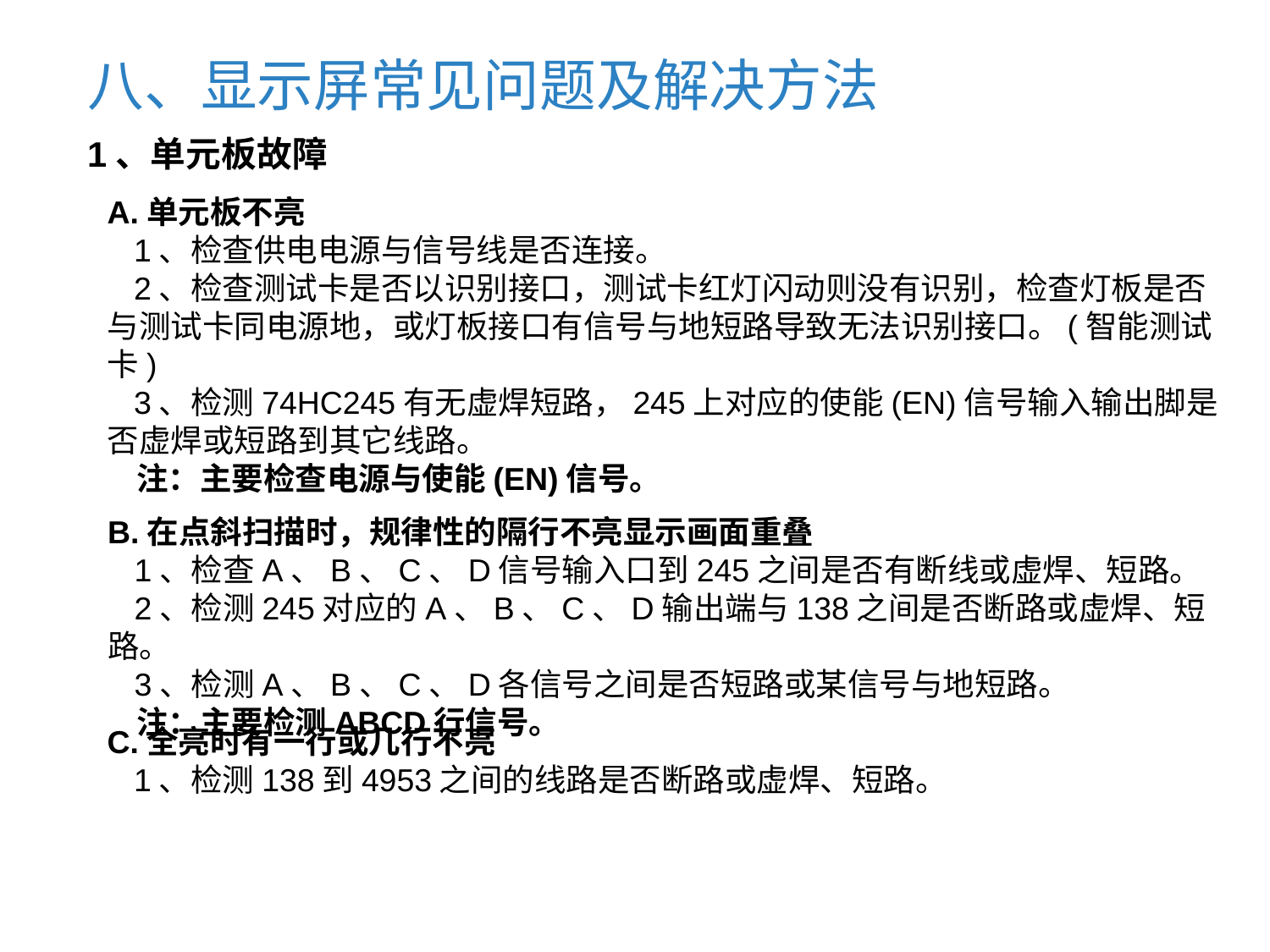

# 八、显示屏常见问题及解决方法
1、单元板故障
A.单元板不亮
   1、检查供电电源与信号线是否连接。
   2、检查测试卡是否以识别接口，测试卡红灯闪动则没有识别，检查灯板是否与测试卡同电源地，或灯板接口有信号与地短路导致无法识别接口。(智能测试卡)
   3、检测74HC245有无虚焊短路，245上对应的使能(EN)信号输入输出脚是否虚焊或短路到其它线路。
   注：主要检查电源与使能(EN)信号。
B.在点斜扫描时，规律性的隔行不亮显示画面重叠
   1、检查A、B、C、D信号输入口到245之间是否有断线或虚焊、短路。
   2、检测245对应的A、B、C、D输出端与138之间是否断路或虚焊、短路。
   3、检测A、B、C、D各信号之间是否短路或某信号与地短路。
   注：主要检测ABCD行信号。
C.全亮时有一行或几行不亮
   1、检测138到4953之间的线路是否断路或虚焊、短路。